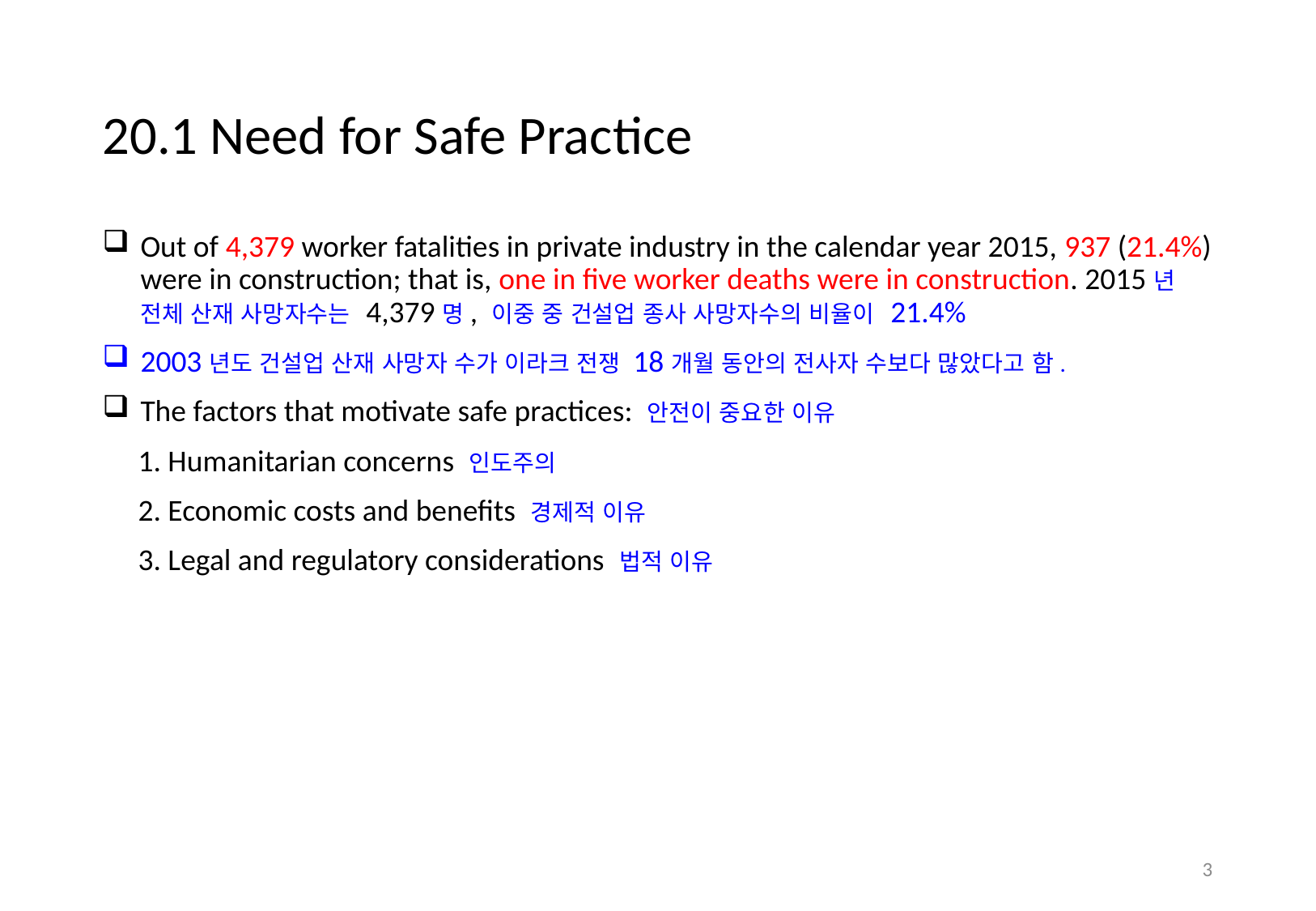

# 20.1 Need for Safe Practice
Out of 4,379 worker fatalities in private industry in the calendar year 2015, 937 (21.4%) were in construction; that is, one in five worker deaths were in construction. 2015년 전체 산재 사망자수는 4,379명, 이중 중 건설업 종사 사망자수의 비율이 21.4%
2003년도 건설업 산재 사망자 수가 이라크 전쟁 18개월 동안의 전사자 수보다 많았다고 함.
The factors that motivate safe practices: 안전이 중요한 이유
1. Humanitarian concerns 인도주의
2. Economic costs and benefits 경제적 이유
3. Legal and regulatory considerations 법적 이유
3